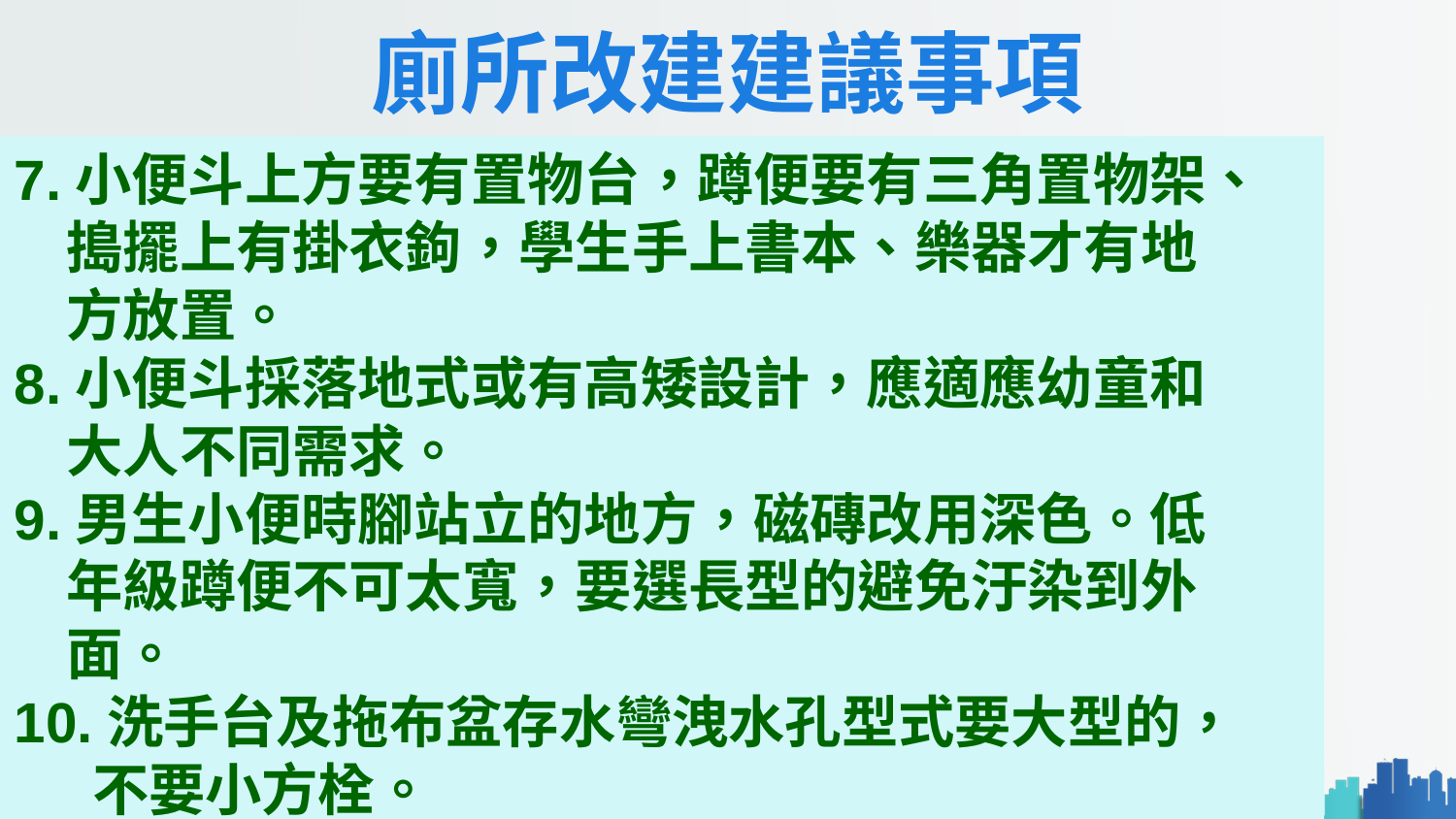

# 廁所改建建議事項
7.小便斗上方要有置物台，蹲便要有三角置物架、
   搗擺上有掛衣鉤，學生手上書本、樂器才有地
   方放置。
8.小便斗採落地式或有高矮設計，應適應幼童和
   大人不同需求。
9.男生小便時腳站立的地方，磁磚改用深色。低
   年級蹲便不可太寬，要選長型的避免汙染到外
   面。
10.洗手台及拖布盆存水彎洩水孔型式要大型的，
     不要小方栓。
85%
60%
55%
40%